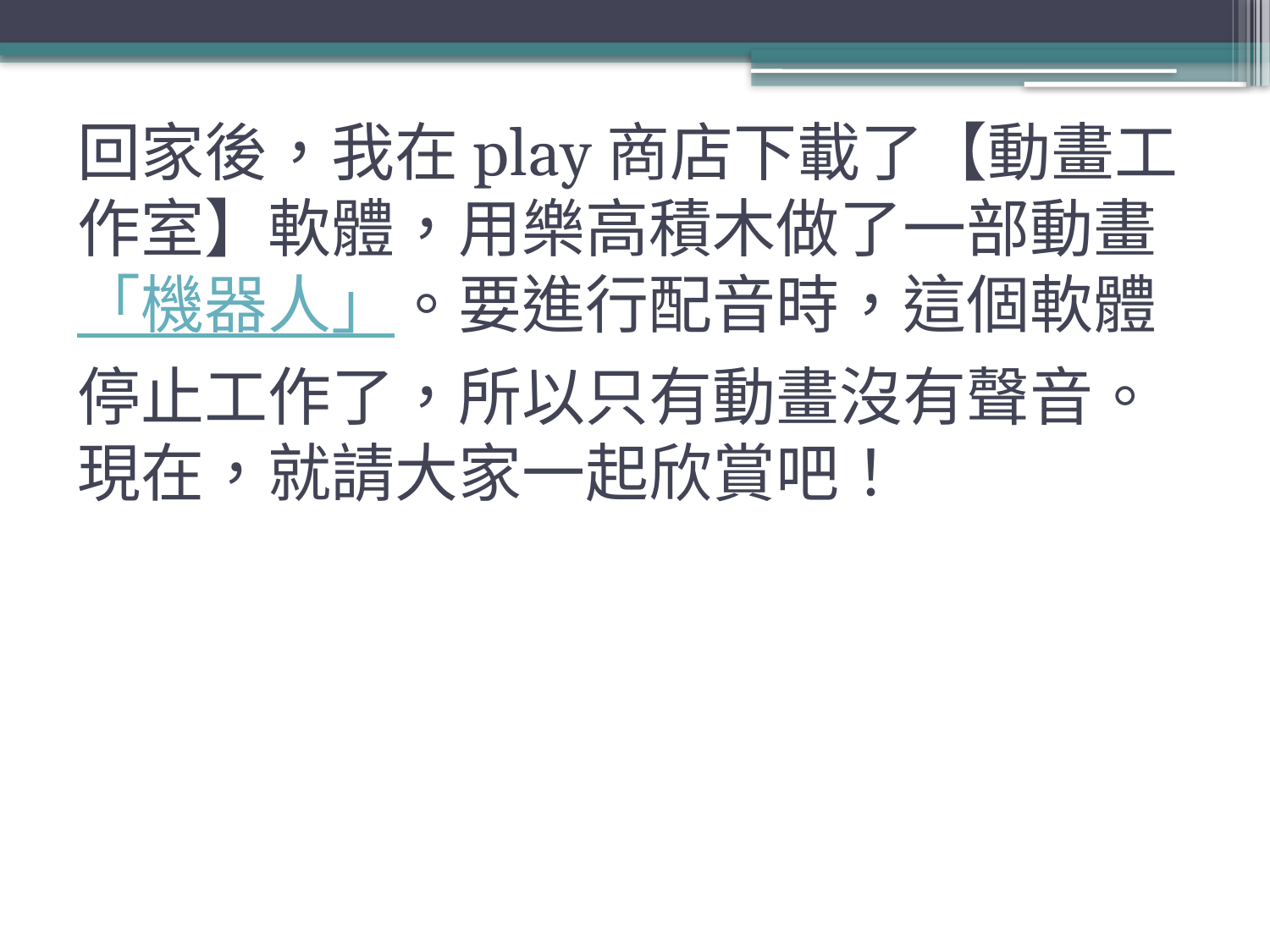

# 回家後，我在play商店下載了【動畫工作室】軟體，用樂高積木做了一部動畫「機器人」。要進行配音時，這個軟體停止工作了，所以只有動畫沒有聲音。現在，就請大家一起欣賞吧！